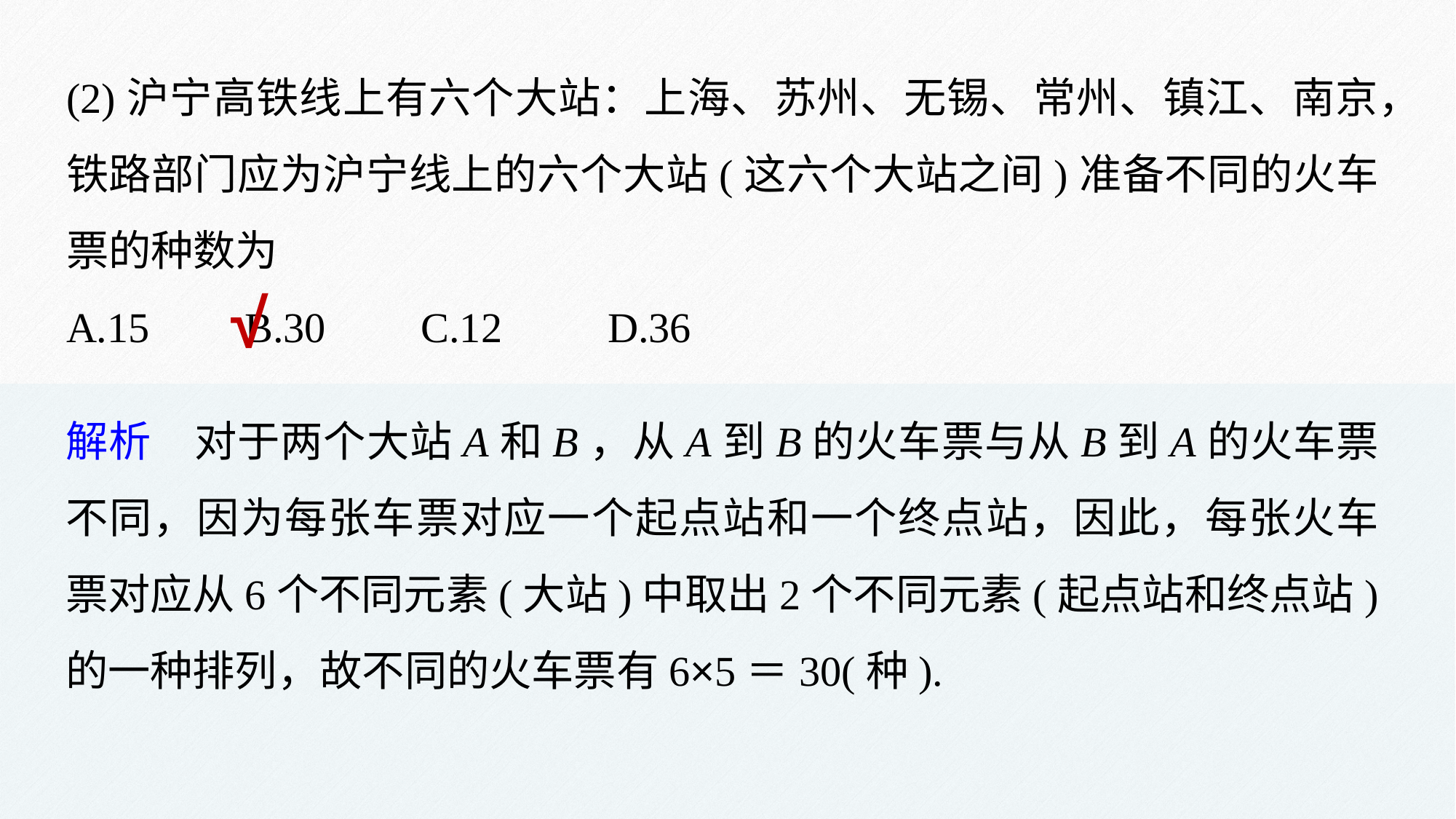

(2)沪宁高铁线上有六个大站：上海、苏州、无锡、常州、镇江、南京，铁路部门应为沪宁线上的六个大站(这六个大站之间)准备不同的火车票的种数为
A.15         B.30         C.12          D.36
√
解析　对于两个大站A和B，从A到B的火车票与从B到A的火车票不同，因为每张车票对应一个起点站和一个终点站，因此，每张火车票对应从6个不同元素(大站)中取出2个不同元素(起点站和终点站)的一种排列，故不同的火车票有6×5＝30(种).